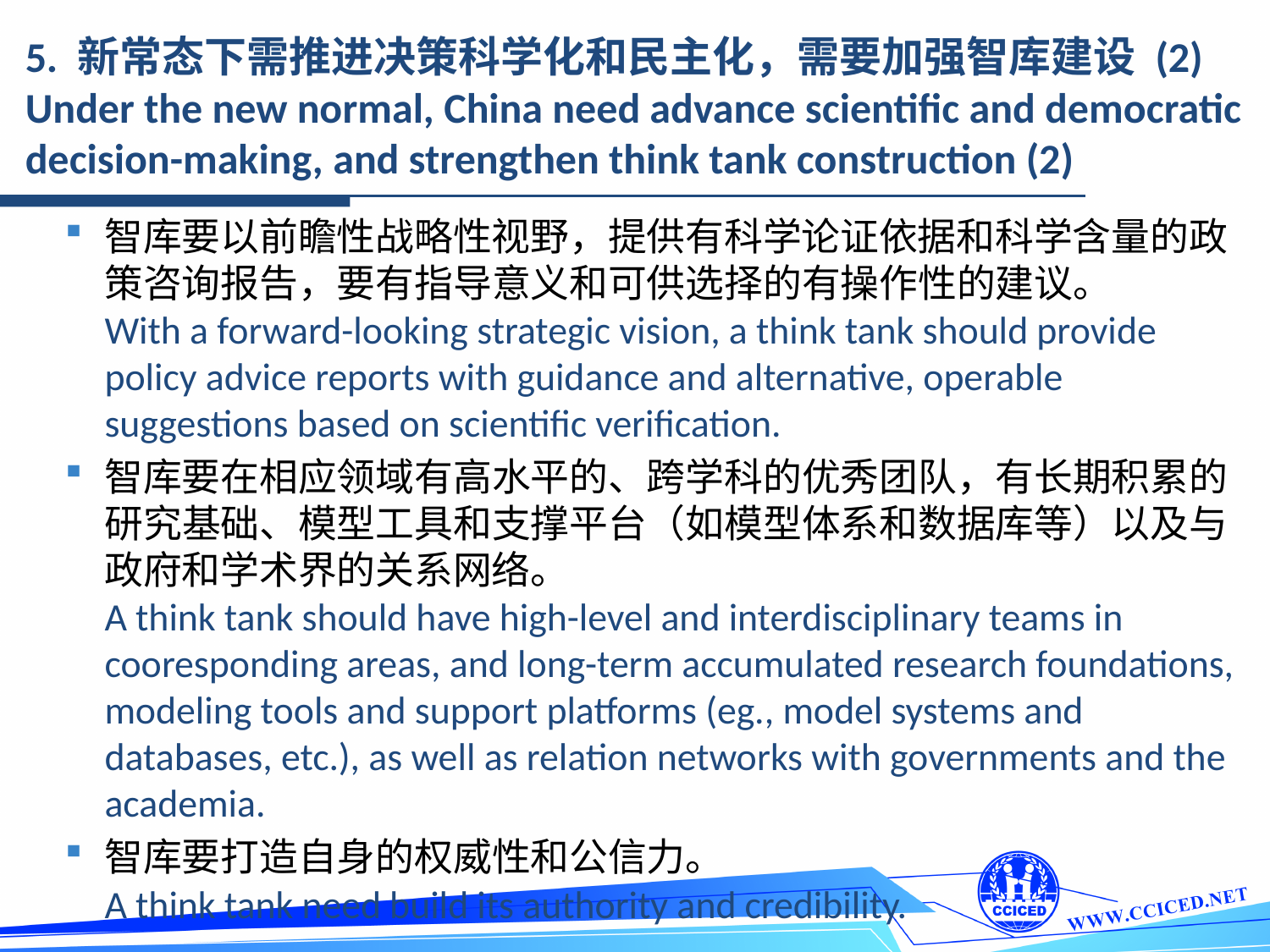

5. 新常态下需推进决策科学化和民主化，需要加强智库建设 (2)
Under the new normal, China need advance scientific and democratic decision-making, and strengthen think tank construction (2)
智库要以前瞻性战略性视野，提供有科学论证依据和科学含量的政策咨询报告，要有指导意义和可供选择的有操作性的建议。
With a forward-looking strategic vision, a think tank should provide policy advice reports with guidance and alternative, operable suggestions based on scientific verification.
智库要在相应领域有高水平的、跨学科的优秀团队，有长期积累的研究基础、模型工具和支撑平台（如模型体系和数据库等）以及与政府和学术界的关系网络。
A think tank should have high-level and interdisciplinary teams in cooresponding areas, and long-term accumulated research foundations, modeling tools and support platforms (eg., model systems and databases, etc.), as well as relation networks with governments and the academia.
智库要打造自身的权威性和公信力。
A think tank need build its authority and credibility.